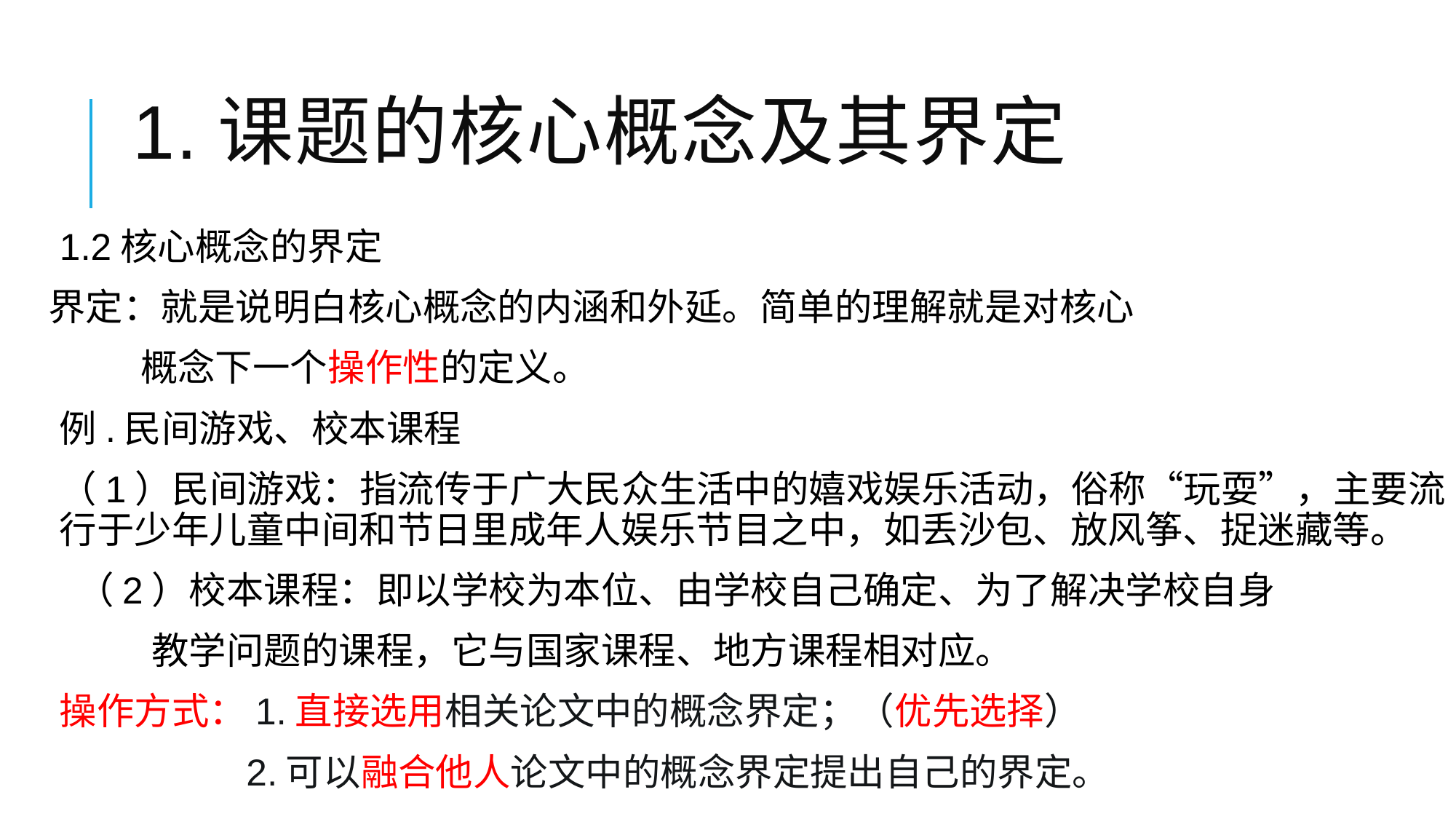

# 1.课题的核心概念及其界定
1.2核心概念的界定
界定：就是说明白核心概念的内涵和外延。简单的理解就是对核心
          概念下一个操作性的定义。
例.民间游戏、校本课程
（1）民间游戏：指流传于广大民众生活中的嬉戏娱乐活动，俗称“玩耍”，主要流行于少年儿童中间和节日里成年人娱乐节目之中，如丢沙包、放风筝、捉迷藏等。
 （2）校本课程：即以学校为本位、由学校自己确定、为了解决学校自身
          教学问题的课程，它与国家课程、地方课程相对应。
操作方式：1.直接选用相关论文中的概念界定；（优先选择）
                  2.可以融合他人论文中的概念界定提出自己的界定。